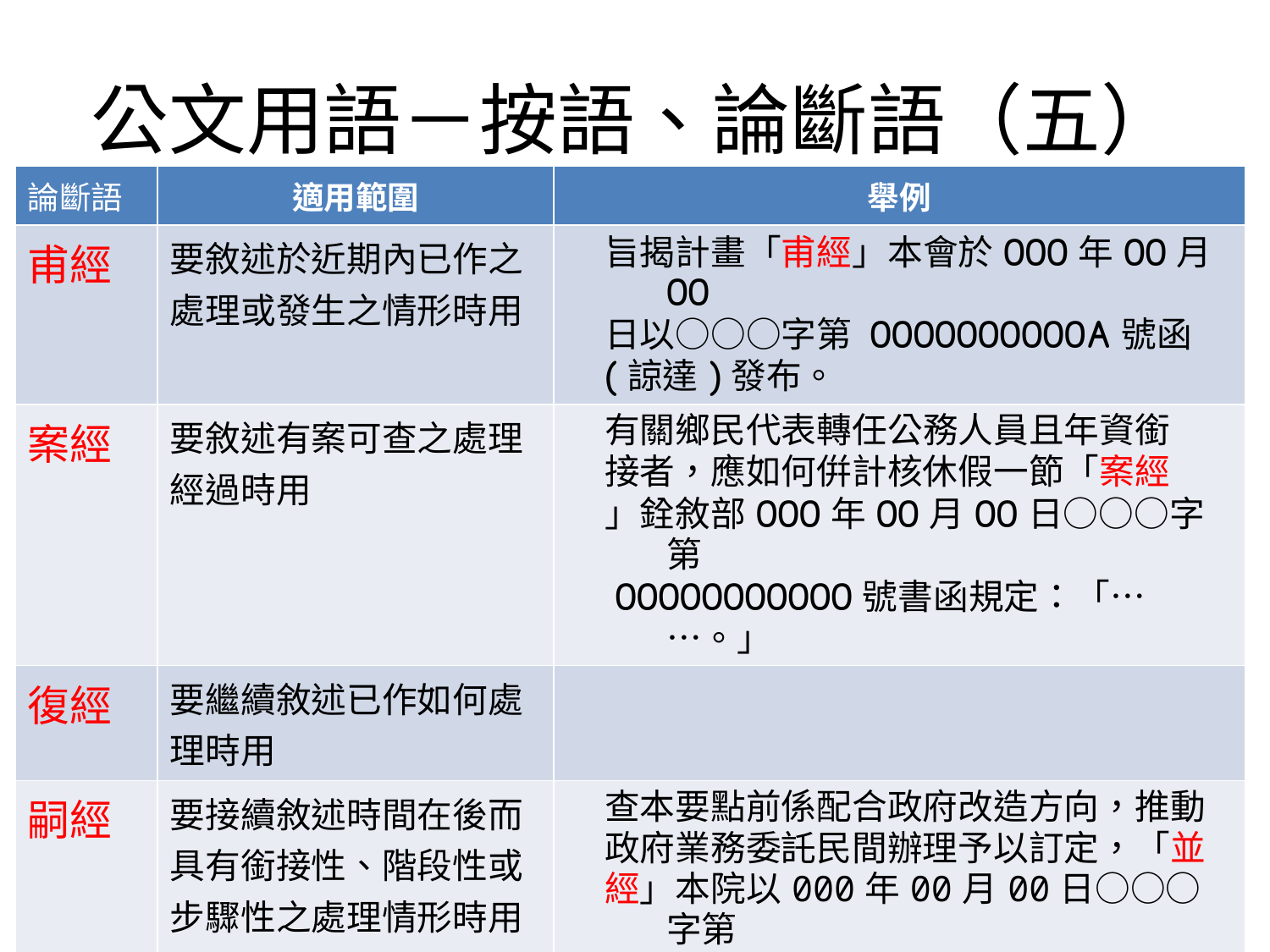

# 公文用語－按語、論斷語（五）
| 論斷語 | 適用範圍 | 舉例 |
| --- | --- | --- |
| 甫經 | 要敘述於近期內已作之處理或發生之情形時用 | 旨揭計畫「甫經」本會於000年00月00 日以○○○字第 0000000000A號函 (諒達)發布。 |
| 案經 | 要敘述有案可查之處理經過時用 | 有關鄉民代表轉任公務人員且年資銜 接者，應如何倂計核休假一節「案經 」銓敘部000年00月00日○○○字第 00000000000號書函規定：「……。」 |
| 復經 | 要繼續敘述已作如何處理時用 |  |
| 嗣經 | 要接續敘述時間在後而具有銜接性、階段性或步驟性之處理情形時用 | 查本要點前係配合政府改造方向，推動 政府業務委託民間辦理予以訂定，「並 經」本院以000年00月00日○○○字第 00000000000號函分行各機關據以實施， 「嗣經」本院000年00月00日○○○字第 00000000000號函及000年00月00日 ○○○字第00000000000號函二度修正 在案。 |